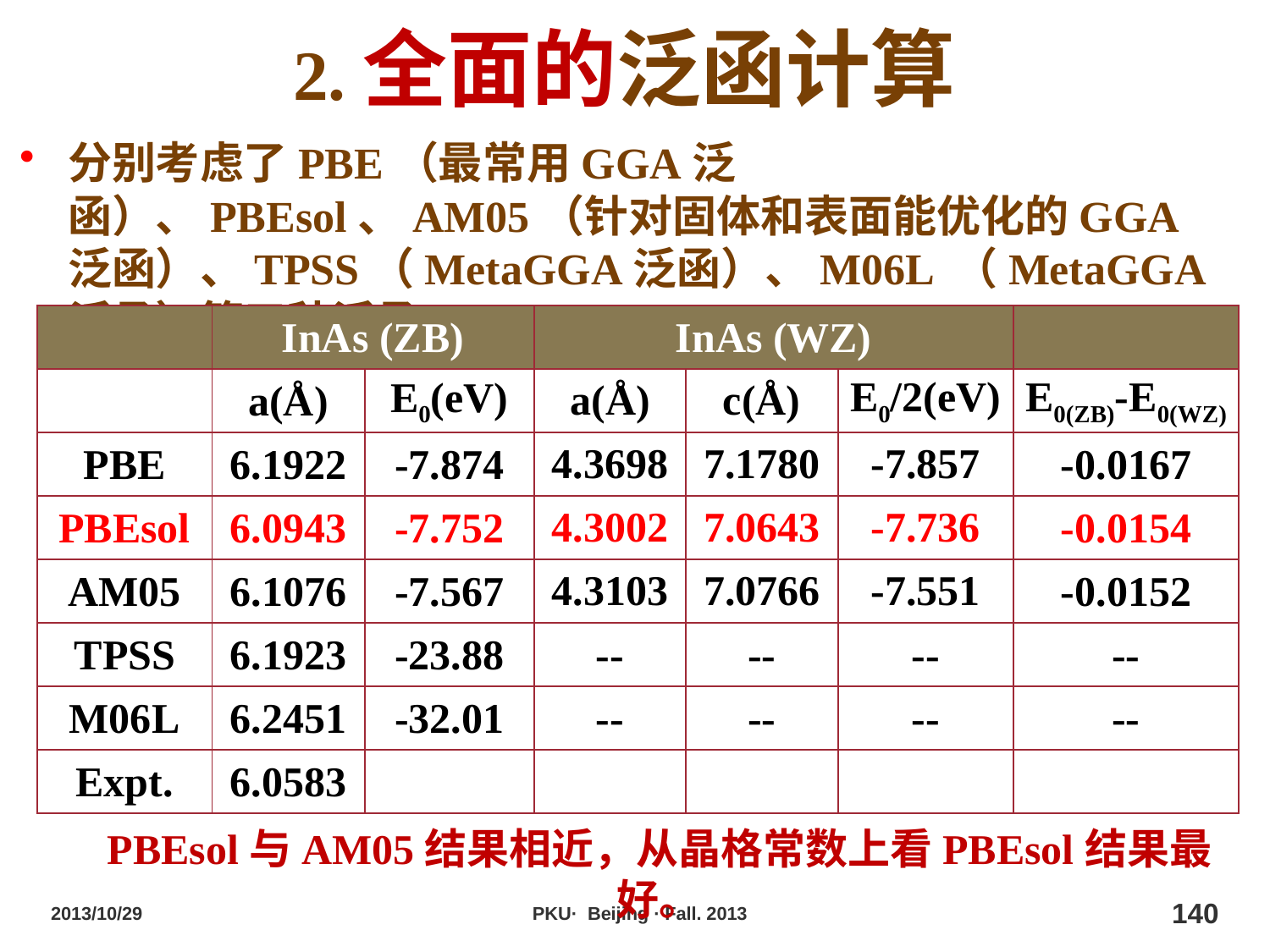

2.全面的泛函计算
分别考虑了PBE（最常用GGA泛函）、PBEsol、AM05（针对固体和表面能优化的GGA泛函）、TPSS（MetaGGA泛函）、M06L （MetaGGA泛函）等五种泛函。
|  | InAs (ZB) |  | InAs (WZ) |  |  |  |
| --- | --- | --- | --- | --- | --- | --- |
|  | a(Å) | E0(eV) | a(Å) | c(Å) | E0/2(eV) | E0(ZB)-E0(WZ) |
| PBE | 6.1922 | -7.874 | 4.3698 | 7.1780 | -7.857 | -0.0167 |
| PBEsol | 6.0943 | -7.752 | 4.3002 | 7.0643 | -7.736 | -0.0154 |
| AM05 | 6.1076 | -7.567 | 4.3103 | 7.0766 | -7.551 | -0.0152 |
| TPSS | 6.1923 | -23.88 | -- | -- | -- | -- |
| M06L | 6.2451 | -32.01 | -- | -- | -- | -- |
| Expt. | 6.0583 |  |  |  |  |  |
PBEsol与AM05结果相近，从晶格常数上看PBEsol结果最好。
2013/10/29
PKU·  Beijing · Fall. 2013
140